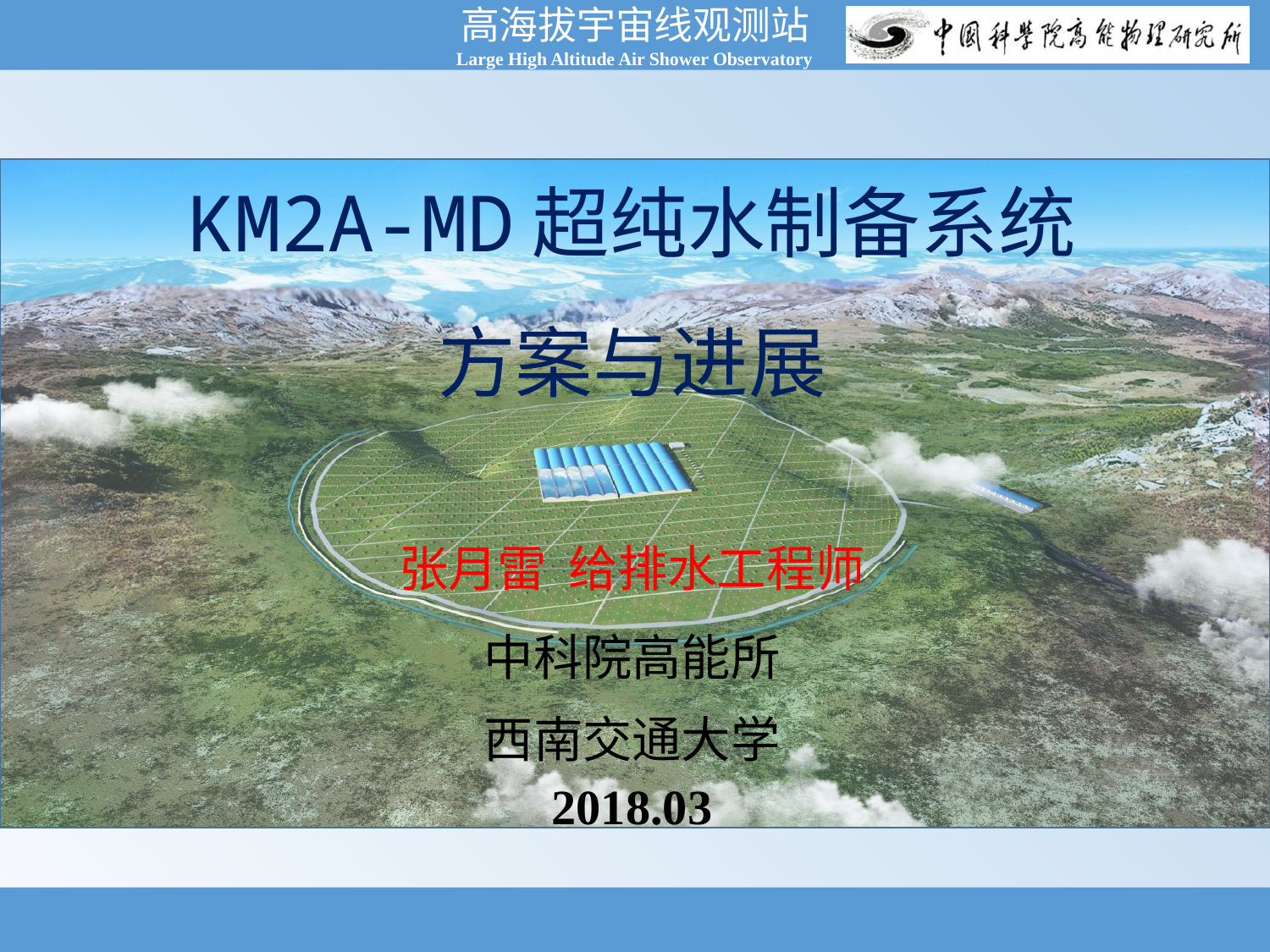

# KM2A-MD超纯水制备系统 方案与进展 张月雷  给排水工程师 中科院高能所

西南交通大学
2018.03